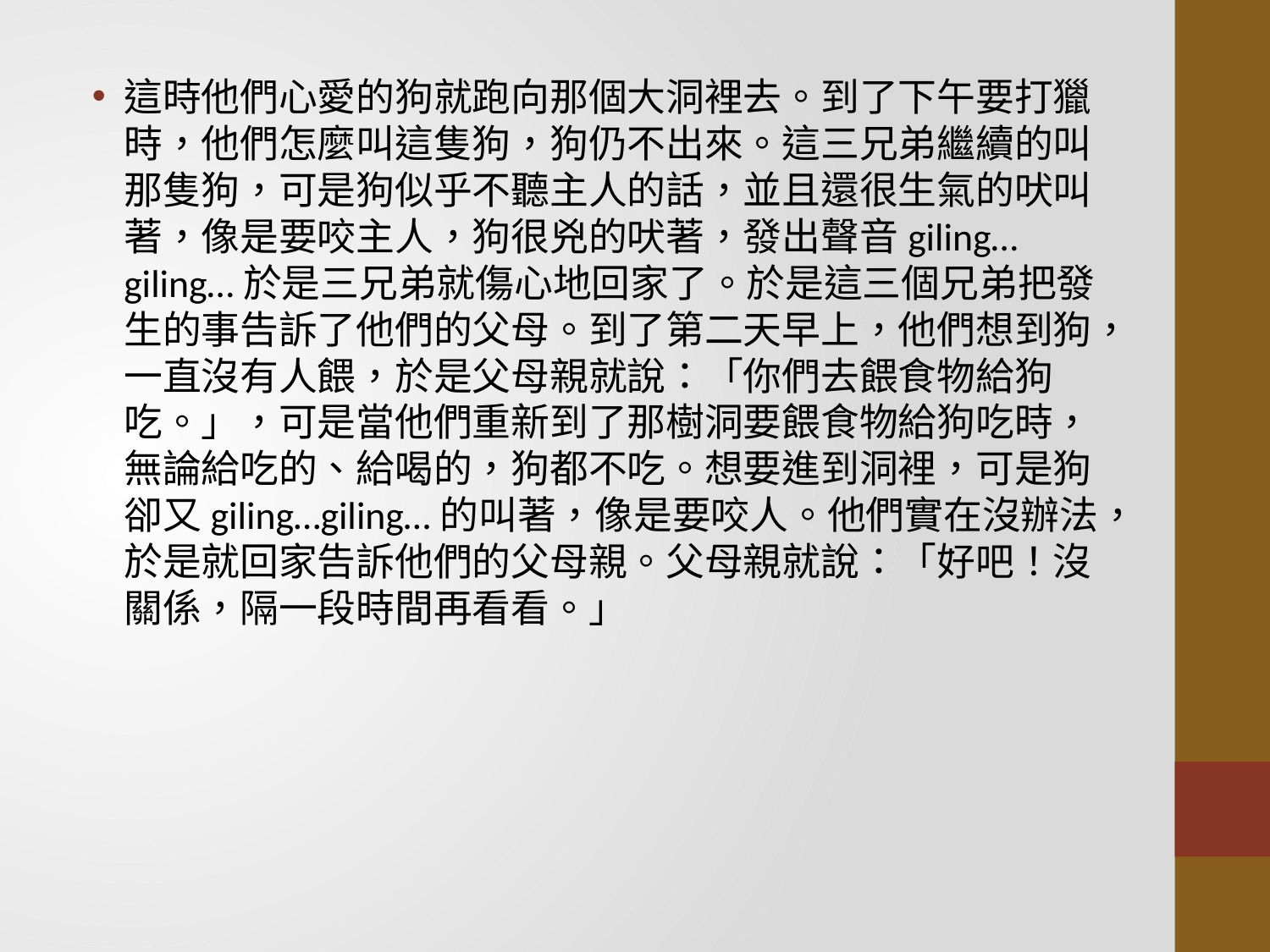

這時他們心愛的狗就跑向那個大洞裡去。到了下午要打獵時，他們怎麼叫這隻狗，狗仍不出來。這三兄弟繼續的叫那隻狗，可是狗似乎不聽主人的話，並且還很生氣的吠叫著，像是要咬主人，狗很兇的吠著，發出聲音giling…giling…於是三兄弟就傷心地回家了。於是這三個兄弟把發生的事告訴了他們的父母。到了第二天早上，他們想到狗，一直沒有人餵，於是父母親就說：「你們去餵食物給狗吃。」，可是當他們重新到了那樹洞要餵食物給狗吃時，無論給吃的、給喝的，狗都不吃。想要進到洞裡，可是狗卻又giling…giling…的叫著，像是要咬人。他們實在沒辦法，於是就回家告訴他們的父母親。父母親就說：「好吧！沒關係，隔一段時間再看看。」